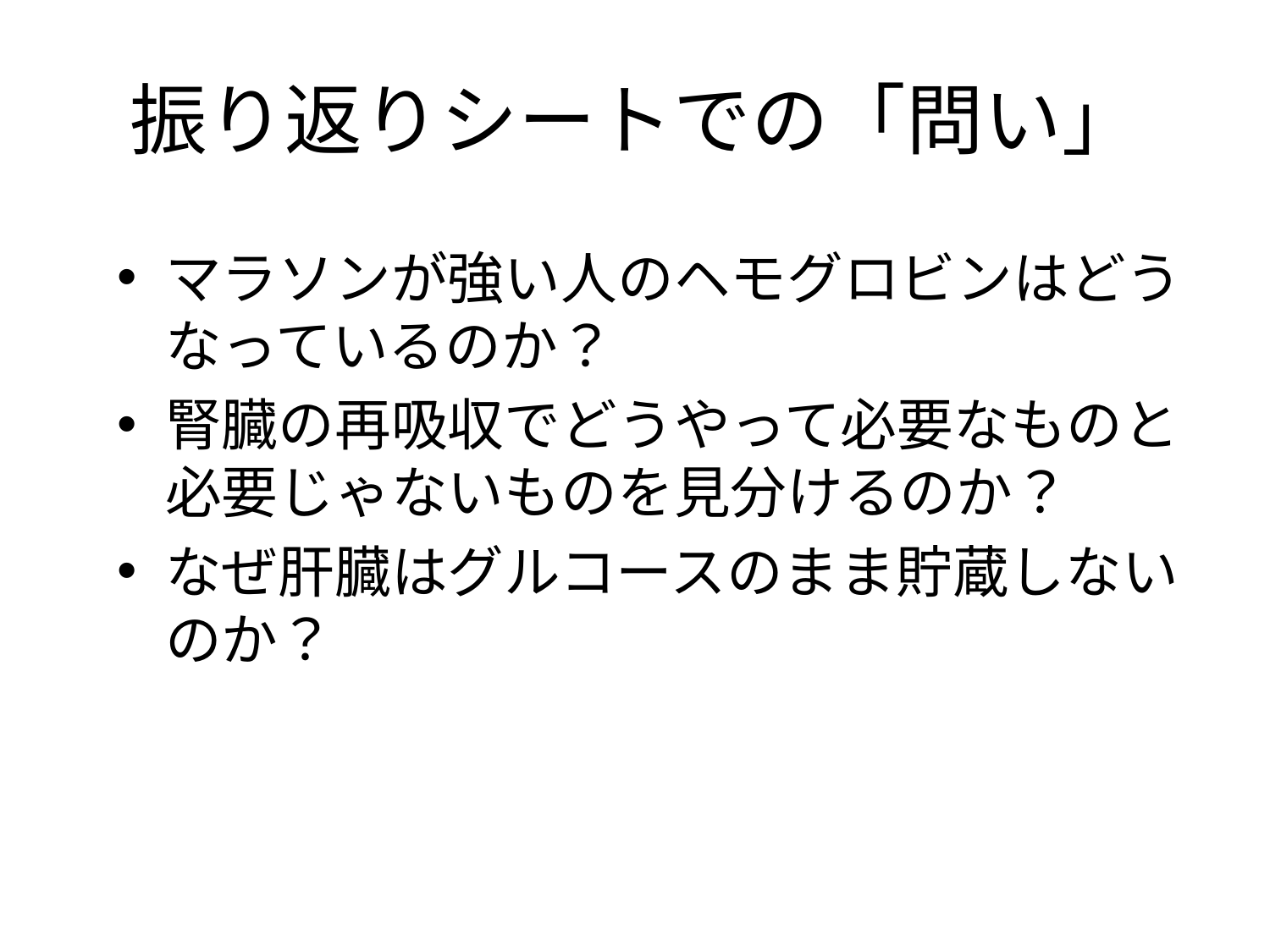

# 振り返りシートでの「問い」
マラソンが強い人のヘモグロビンはどうなっているのか？
腎臓の再吸収でどうやって必要なものと必要じゃないものを見分けるのか？
なぜ肝臓はグルコースのまま貯蔵しないのか？